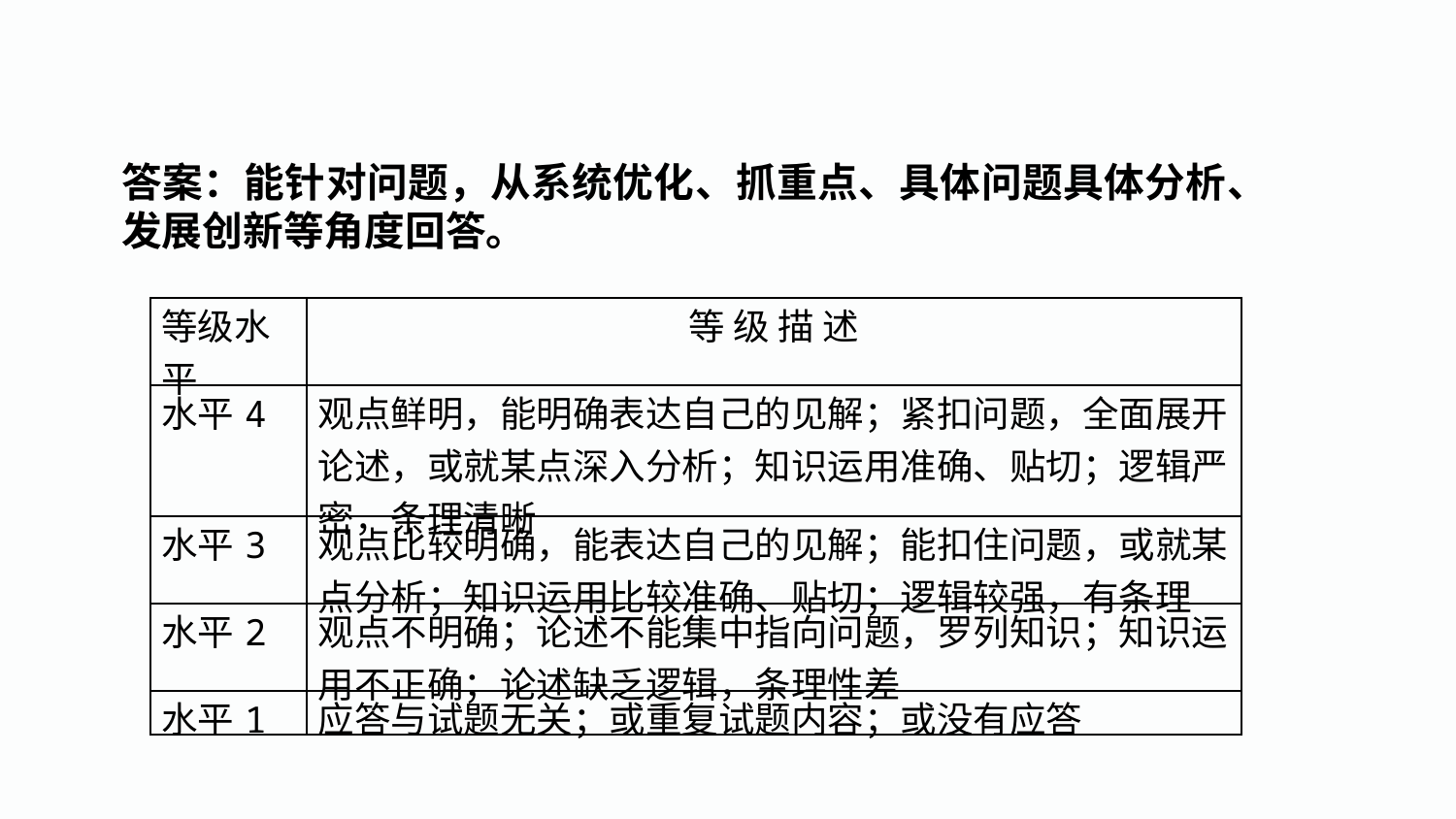

答案：能针对问题，从系统优化、抓重点、具体问题具体分析、发展创新等角度回答。
| 等级水平 | 等 级 描 述 |
| --- | --- |
| 水平4 | 观点鲜明，能明确表达自己的见解；紧扣问题，全面展开论述，或就某点深入分析；知识运用准确、贴切；逻辑严密，条理清晰 |
| 水平3 | 观点比较明确，能表达自己的见解；能扣住问题，或就某点分析；知识运用比较准确、贴切；逻辑较强，有条理 |
| 水平2 | 观点不明确；论述不能集中指向问题，罗列知识；知识运用不正确；论述缺乏逻辑，条理性差 |
| 水平1 | 应答与试题无关；或重复试题内容；或没有应答 |